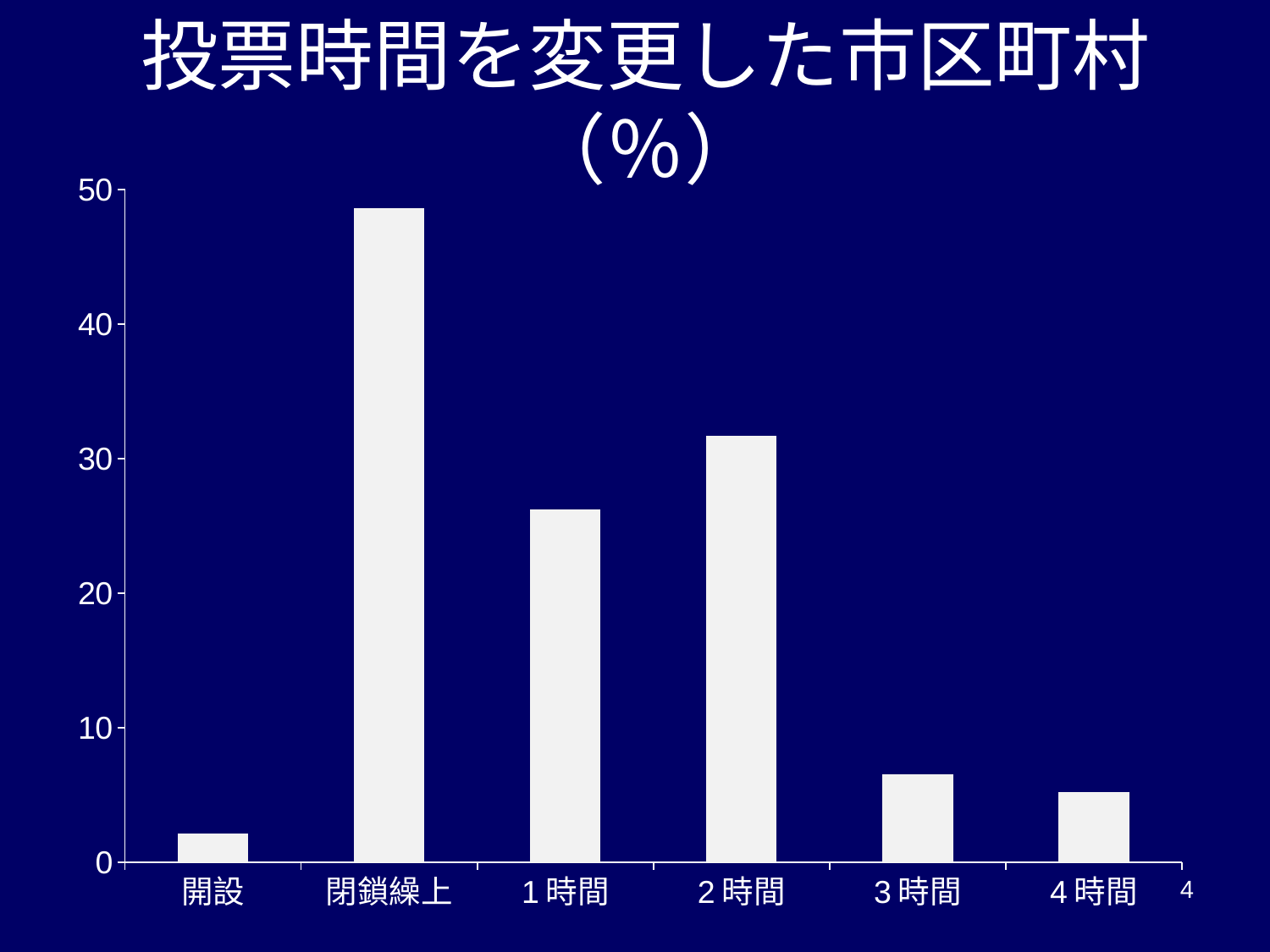

# 投票時間を変更した市区町村（％）

### Chart

| Category | 系列 1 |
|---|---|
| 開設 | 2.1 |
| 閉鎖繰上 | 48.6 |
| 1時間 | 26.2 |
| 2時間 | 31.7 |
| 3時間 | 6.5 |
| 4時間 | 5.2 |
4